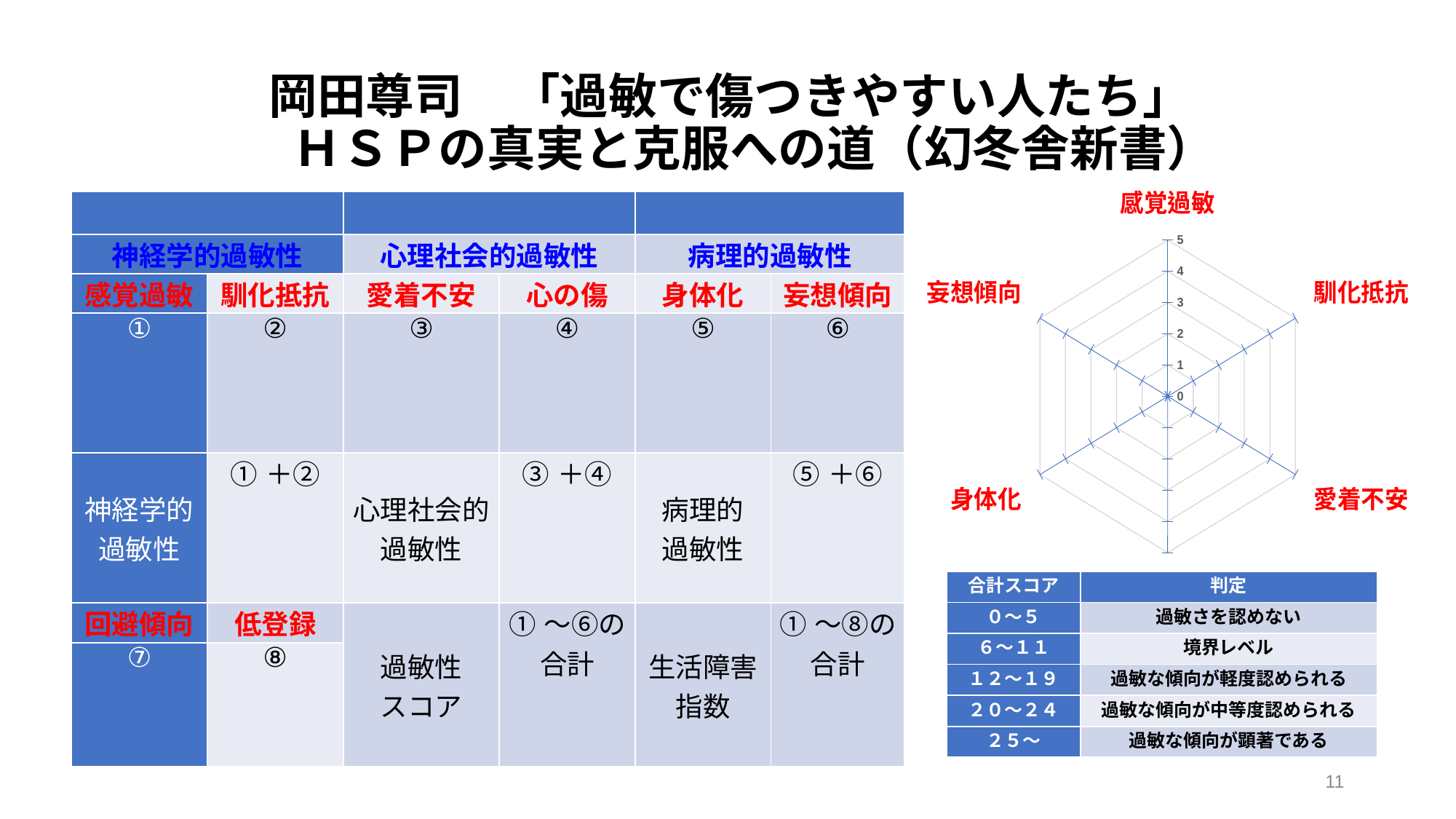

# 岡田尊司　「過敏で傷つきやすい人たち」　 ＨＳＰの真実と克服への道（幻冬舎新書）

### Chart

| Category | 系列 1 | 系列 2 |
|---|---|---|
| 感覚過敏 | None | None |
| 馴化抵抗 | None | None |
| 愛着不安 | None | None |
| 心の傷 | None | None |
| 身体化 | None | None |
| 妄想傾向 | None | None |
|  |  |  |  |  |  |
| --- | --- | --- | --- | --- | --- |
| 神経学的過敏性 |  | 心理社会的過敏性 |  | 病理的過敏性 |  |
| 感覚過敏 | 馴化抵抗 | 愛着不安 | 心の傷 | 身体化 | 妄想傾向 |
| ① | ② | ③ | ④ | ⑤ | ⑥ |
| 神経学的過敏性 | ①＋② | 心理社会的過敏性 | ③＋④ | 病理的 過敏性 | ⑤＋⑥ |
| 回避傾向 | 低登録 | 過敏性 スコア | ①～⑥の 合計 | 生活障害 指数 | ①～⑧の 合計 |
| ⑦ | ⑧ |  |  |  |  |
| 合計スコア | 判定 |
| --- | --- |
| ０～５ | 過敏さを認めない |
| ６～１１ | 境界レベル |
| １２～１９ | 過敏な傾向が軽度認められる |
| ２０～２４ | 過敏な傾向が中等度認められる |
| ２５～ | 過敏な傾向が顕著である |
11